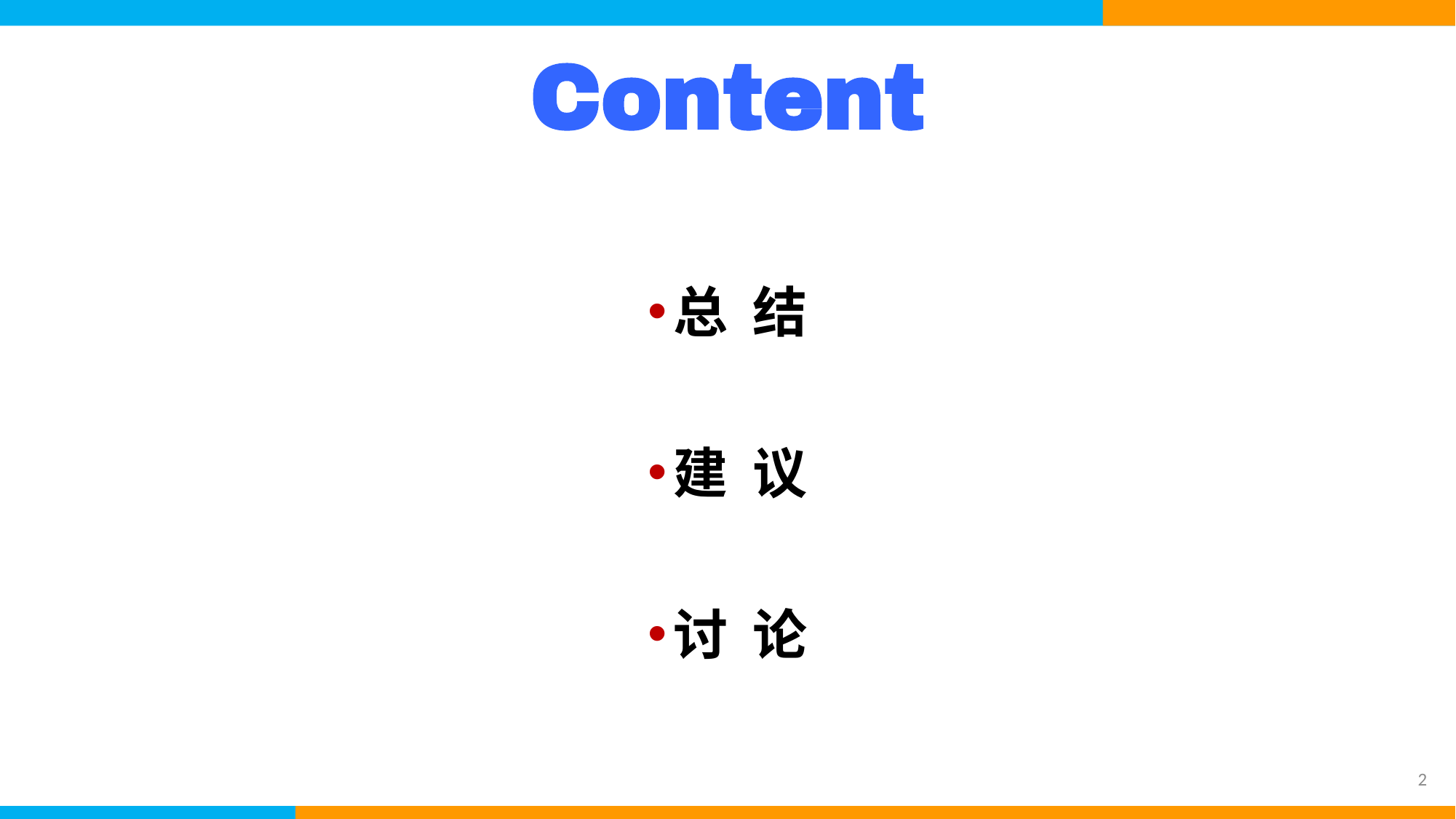

# Content
总  结

建  议

讨  论
2